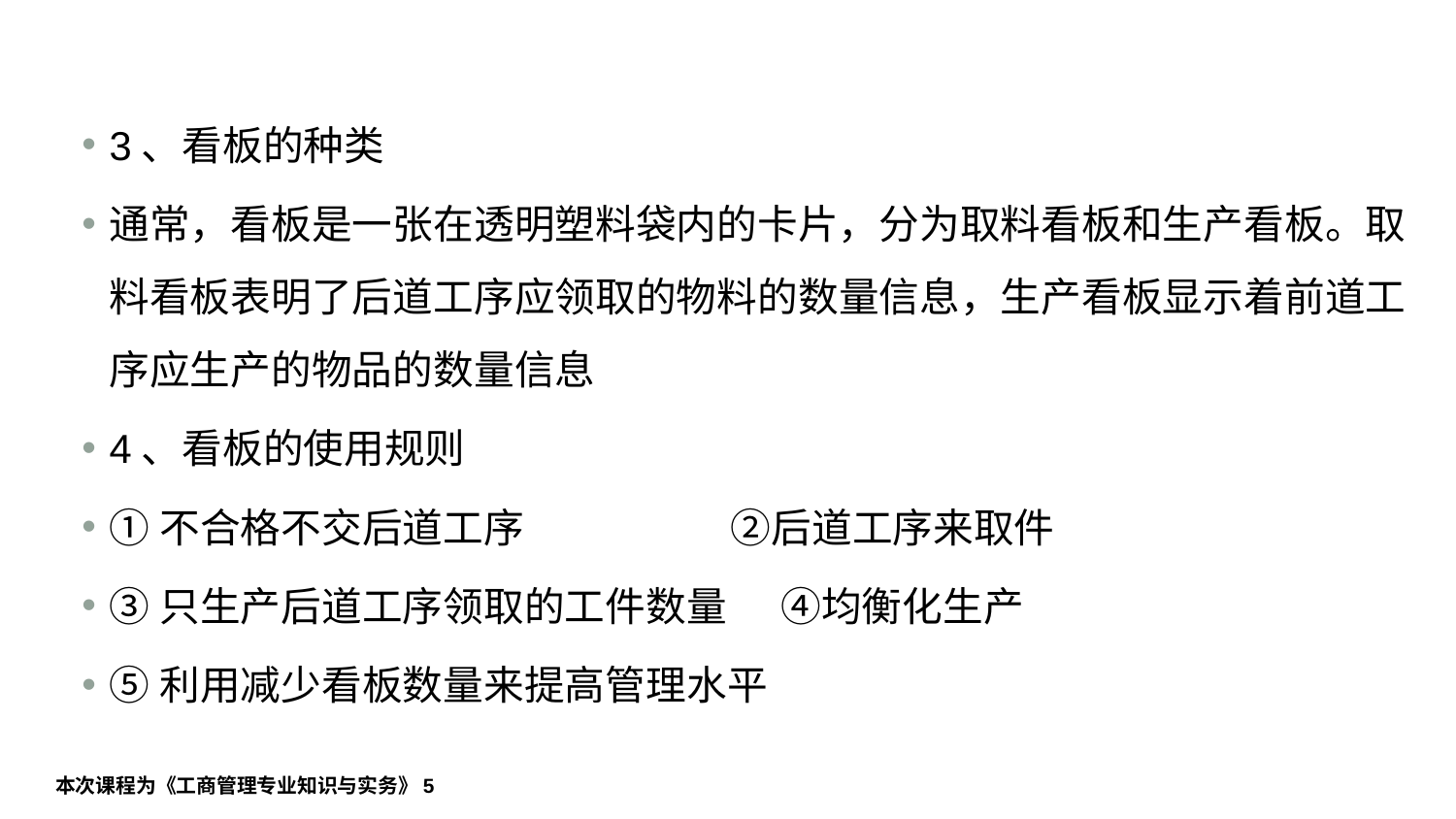

#
3、看板的种类
通常，看板是一张在透明塑料袋内的卡片，分为取料看板和生产看板。取料看板表明了后道工序应领取的物料的数量信息，生产看板显示着前道工序应生产的物品的数量信息
4、看板的使用规则
①不合格不交后道工序                       ②后道工序来取件
③只生产后道工序领取的工件数量      ④均衡化生产
⑤利用减少看板数量来提高管理水平